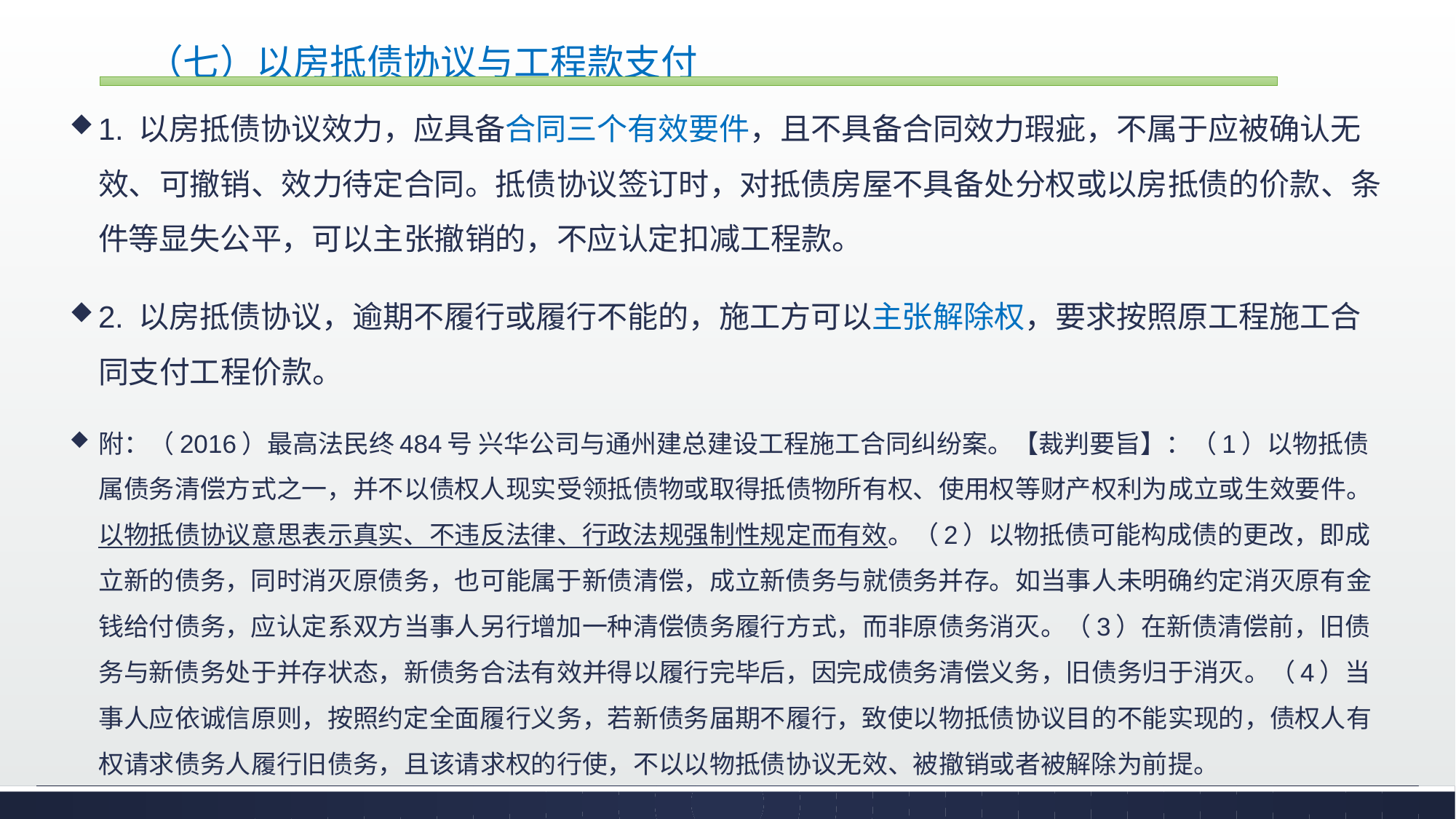

# （七）以房抵债协议与工程款支付

1. 以房抵债协议效力，应具备合同三个有效要件，且不具备合同效力瑕疵，不属于应被确认无效、可撤销、效力待定合同。抵债协议签订时，对抵债房屋不具备处分权或以房抵债的价款、条件等显失公平，可以主张撤销的，不应认定扣减工程款。
2. 以房抵债协议，逾期不履行或履行不能的，施工方可以主张解除权，要求按照原工程施工合同支付工程价款。
附：（2016）最高法民终484号 兴华公司与通州建总建设工程施工合同纠纷案。【裁判要旨】：（1）以物抵债属债务清偿方式之一，并不以债权人现实受领抵债物或取得抵债物所有权、使用权等财产权利为成立或生效要件。以物抵债协议意思表示真实、不违反法律、行政法规强制性规定而有效。（2）以物抵债可能构成债的更改，即成立新的债务，同时消灭原债务，也可能属于新债清偿，成立新债务与就债务并存。如当事人未明确约定消灭原有金钱给付债务，应认定系双方当事人另行增加一种清偿债务履行方式，而非原债务消灭。（3）在新债清偿前，旧债务与新债务处于并存状态，新债务合法有效并得以履行完毕后，因完成债务清偿义务，旧债务归于消灭。（4）当事人应依诚信原则，按照约定全面履行义务，若新债务届期不履行，致使以物抵债协议目的不能实现的，债权人有权请求债务人履行旧债务，且该请求权的行使，不以以物抵债协议无效、被撤销或者被解除为前提。